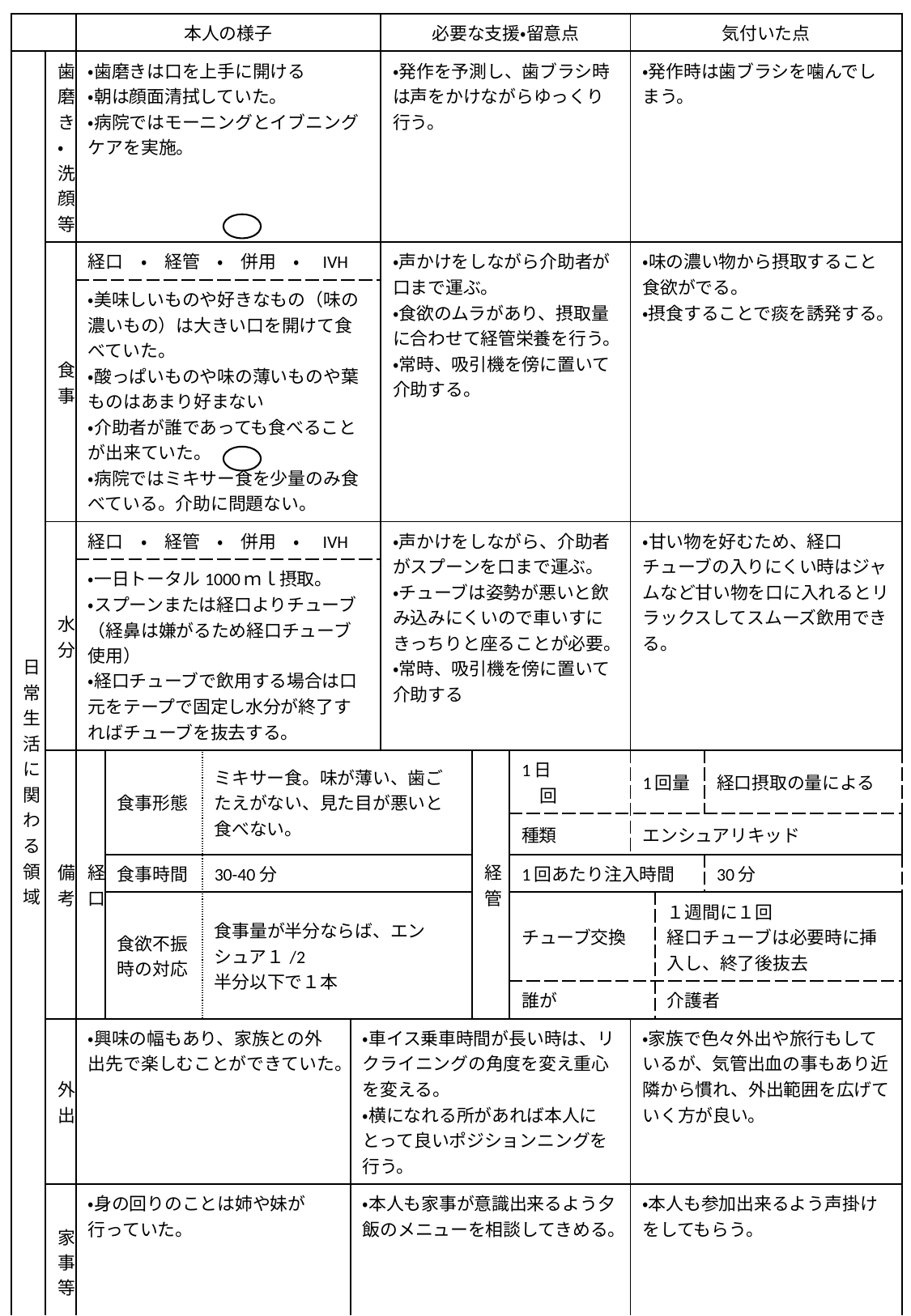

|  |  | 本人の様子 |  |  |  | 必要な支援・留意点 |  |  | 気付いた点 |  |  |
| --- | --- | --- | --- | --- | --- | --- | --- | --- | --- | --- | --- |
| 日常生活に関わる領域 | 歯磨き・洗顔等 | ・歯磨きは口を上手に開ける ・朝は顔面清拭していた。 ・病院ではモーニングとイブニングケアを実施。 |  |  |  | ・発作を予測し、歯ブラシ時は声をかけながらゆっくり行う。 |  |  | ・発作時は歯ブラシを噛んでしまう。 |  |  |
|  | 食事 | 経口　・　経管　・　併用　・　IVH |  |  |  | ・声かけをしながら介助者が口まで運ぶ。 ・食欲のムラがあり、摂取量に合わせて経管栄養を行う。 ・常時、吸引機を傍に置いて介助する。 |  |  | ・味の濃い物から摂取すること食欲がでる。 ・摂食することで痰を誘発する。 |  |  |
|  |  | ・美味しいものや好きなもの（味の濃いもの）は大きい口を開けて食べていた。 ・酸っぱいものや味の薄いものや葉ものはあまり好まない ・介助者が誰であっても食べることが出来ていた。 ・病院ではミキサー食を少量のみ食べている。介助に問題ない。 |  |  |  |  |  |  |  |  |  |
|  | 水分 | 経口　・　経管　・　併用　・　IVH |  |  |  | ・声かけをしながら、介助者がスプーンを口まで運ぶ。 ・チューブは姿勢が悪いと飲み込みにくいので車いすにきっちりと座ることが必要。 ・常時、吸引機を傍に置いて介助する |  |  | ・甘い物を好むため、経口チューブの入りにくい時はジャムなど甘い物を口に入れるとリラックスしてスムーズ飲用できる。 |  |  |
|  |  | ・一日トータル1000ｍｌ摂取。 ・スプーンまたは経口よりチューブ（経鼻は嫌がるため経口チューブ使用） ・経口チューブで飲用する場合は口元をテープで固定し水分が終了すればチューブを抜去する。 |  |  |  |  |  |  |  |  |  |
|  | 備考 | 経口 | 食事形態 | ミキサー食。味が薄い、歯ごたえがない、見た目が悪いと食べない。 |  |  | 経管 | 1日　　　　回 | 1回量 |  | 経口摂取の量による |
|  |  |  |  |  |  |  |  | 種類 | エンシュアリキッド |  |  |
|  |  |  | 食事時間 | 30-40分 |  |  |  | 1回あたり注入時間 |  |  | 30分 |
|  |  |  | 食欲不振時の対応 | 食事量が半分ならば、エンシュア１/2 半分以下で１本 |  |  |  | チューブ交換 |  | １週間に１回 経口チューブは必要時に挿入し、終了後抜去 |  |
|  |  |  |  |  |  |  |  | 誰が |  | 介護者 |  |
|  | 外出 | ・興味の幅もあり、家族との外出先で楽しむことができていた。 |  |  | ・車イス乗車時間が長い時は、リクライニングの角度を変え重心を変える。 ・横になれる所があれば本人にとって良いポジションニングを行う。 |  |  |  | ・家族で色々外出や旅行もしているが、気管出血の事もあり近隣から慣れ、外出範囲を広げていく方が良い。 |  |  |
|  | 家事等 | ・身の回りのことは姉や妹が行っていた。 |  |  | ・本人も家事が意識出来るよう夕飯のメニューを相談してきめる。 |  |  |  | ・本人も参加出来るよう声掛けをしてもらう。 |  |  |
|  | 金銭管理 | ・母が金銭管理を行っている。 ・買い物に行ってもお金の認識はない。 |  |  | ・買い物に行った時は、レジで本人に声をかけながら支払いをする等、本人が関われるようにする。 |  |  |  | ・金銭管理に関しては家族できっちり行えている。母もパートで働いているため、必要な情報は早い目に本人・家族に伝える。 |  |  |